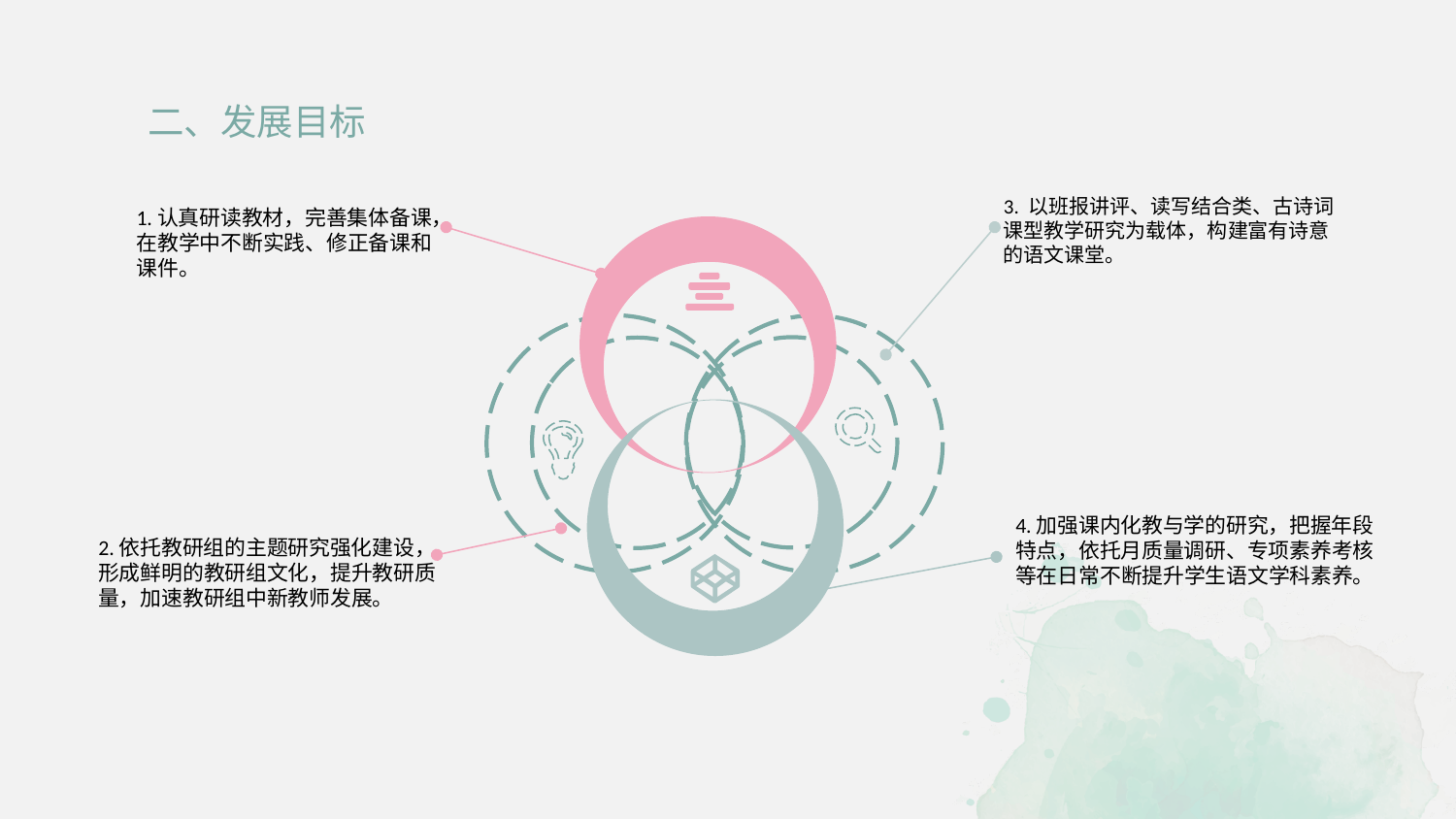

二、发展目标
3. 以班报讲评、读写结合类、古诗词课型教学研究为载体，构建富有诗意的语文课堂。

1.认真研读教材，完善集体备课，在教学中不断实践、修正备课和课件。

4.加强课内化教与学的研究，把握年段特点，依托月质量调研、专项素养考核等在日常不断提升学生语文学科素养。

2.依托教研组的主题研究强化建设，形成鲜明的教研组文化，提升教研质量，加速教研组中新教师发展。